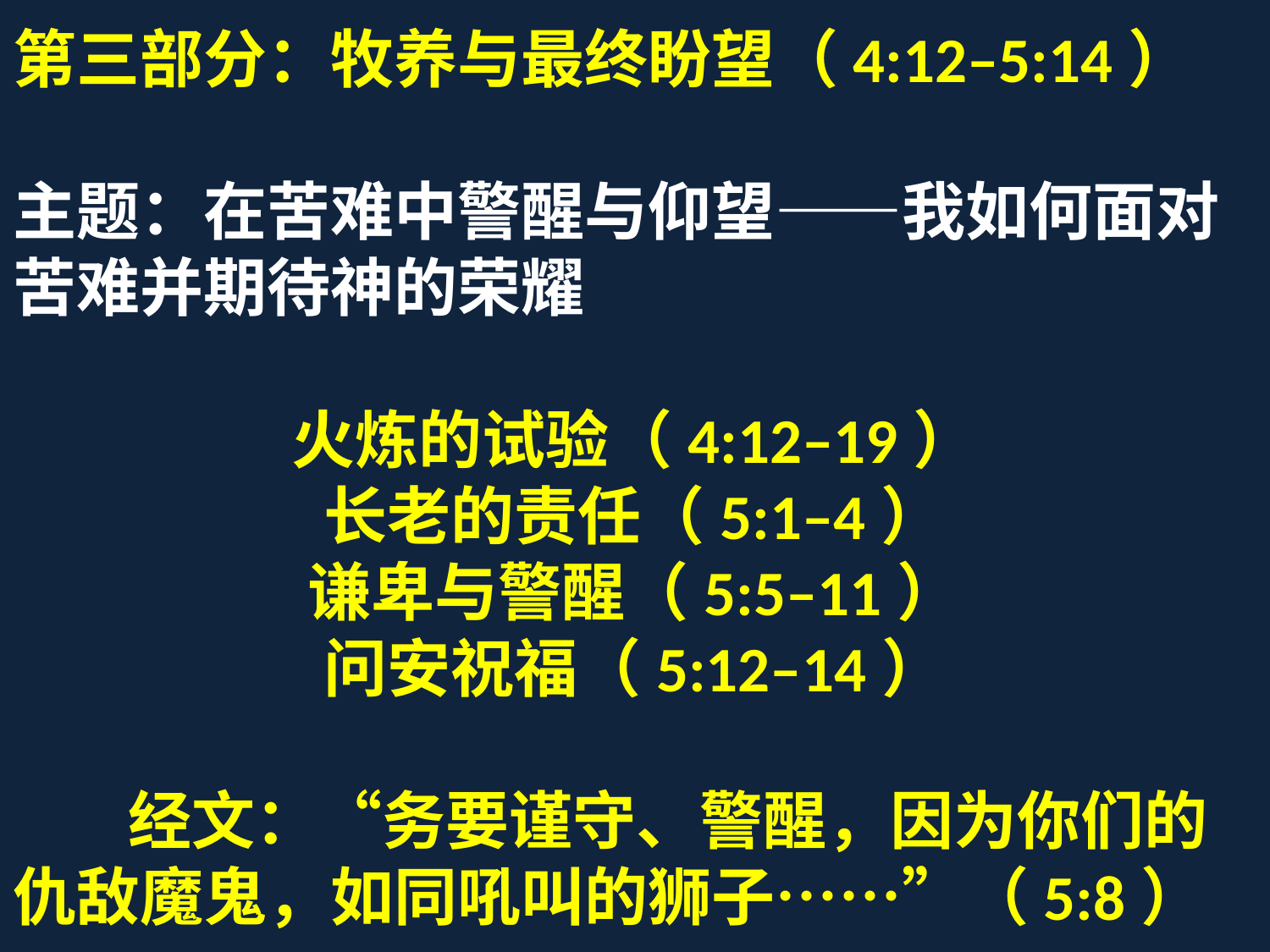

第三部分：牧养与最终盼望（4:12–5:14）

主题：在苦难中警醒与仰望——我如何面对苦难并期待神的荣耀

火炼的试验（4:12–19）
长老的责任（5:1–4）
谦卑与警醒（5:5–11）
问安祝福（5:12–14）

       经文：“务要谨守、警醒，因为你们的仇敌魔鬼，如同吼叫的狮子……”（5:8）